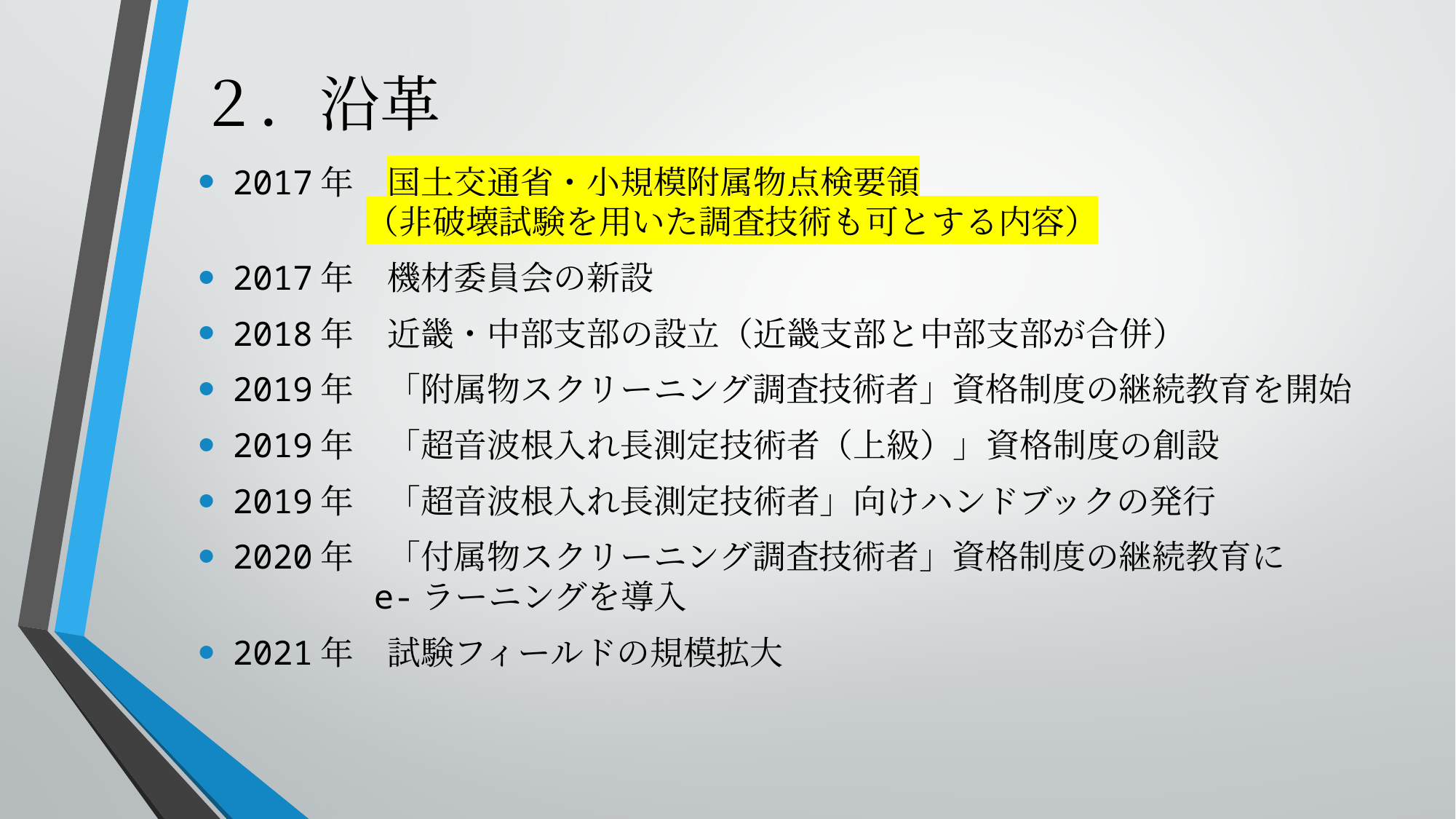

# ２．沿革
2017年　国土交通省・小規模附属物点検要領
　　　　（非破壊試験を用いた調査技術も可とする内容）
2017年　機材委員会の新設
2018年　近畿・中部支部の設立（近畿支部と中部支部が合併）
2019年　「附属物スクリーニング調査技術者」資格制度の継続教育を開始
2019年　「超音波根入れ長測定技術者（上級）」資格制度の創設
2019年　「超音波根入れ長測定技術者」向けハンドブックの発行
2020年　「付属物スクリーニング調査技術者」資格制度の継続教育に
　　　　e-ラーニングを導入
2021年　試験フィールドの規模拡大